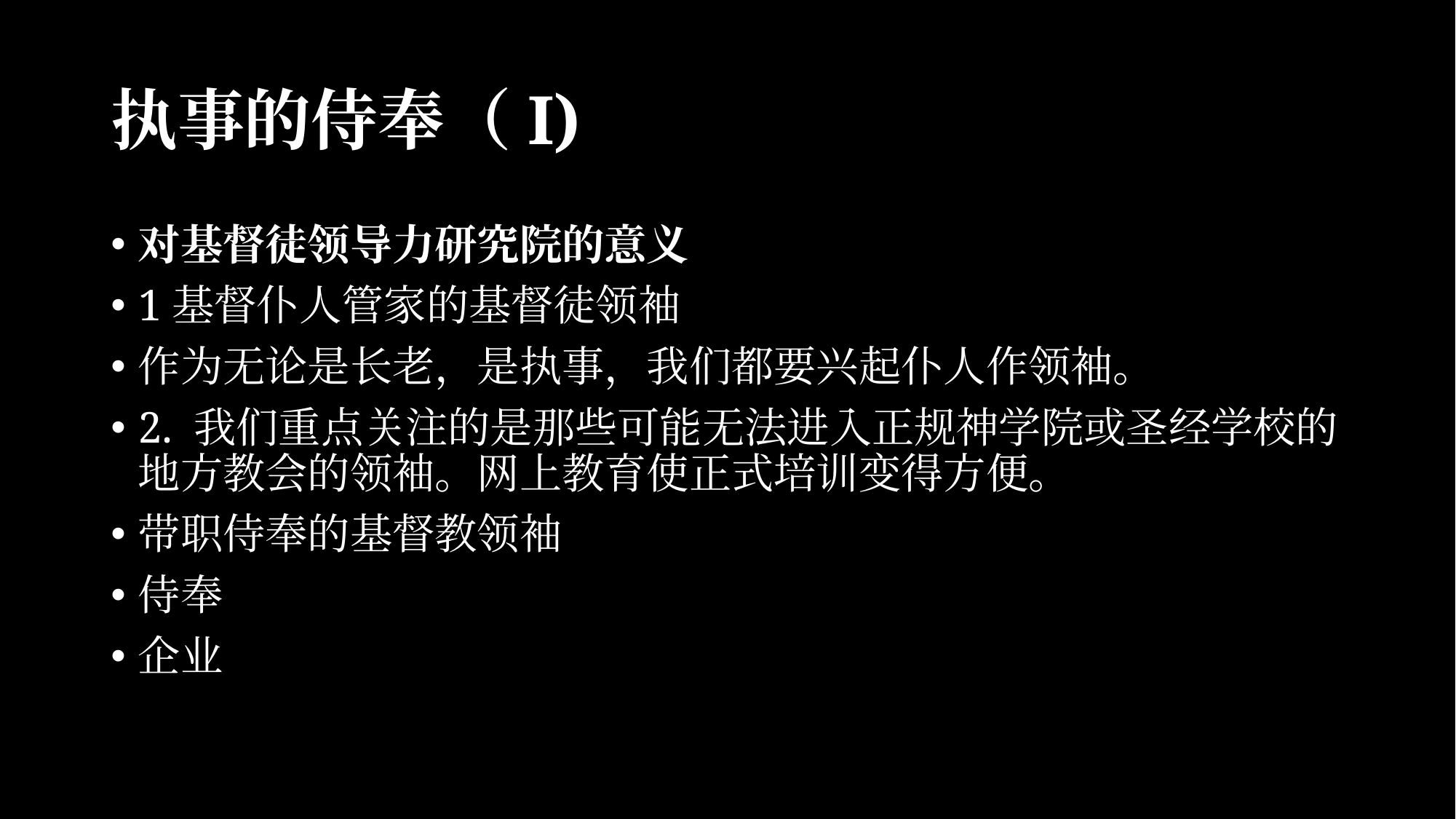

# 执事的侍奉（I)
对基督徒领导力研究院的意义
1基督仆人管家的基督徒领袖
作为无论是长老，是执事，我们都要兴起仆人作领袖。
2. 我们重点关注的是那些可能无法进入正规神学院或圣经学校的地方教会的领袖。网上教育使正式培训变得方便。
带职侍奉的基督教领袖
侍奉
企业